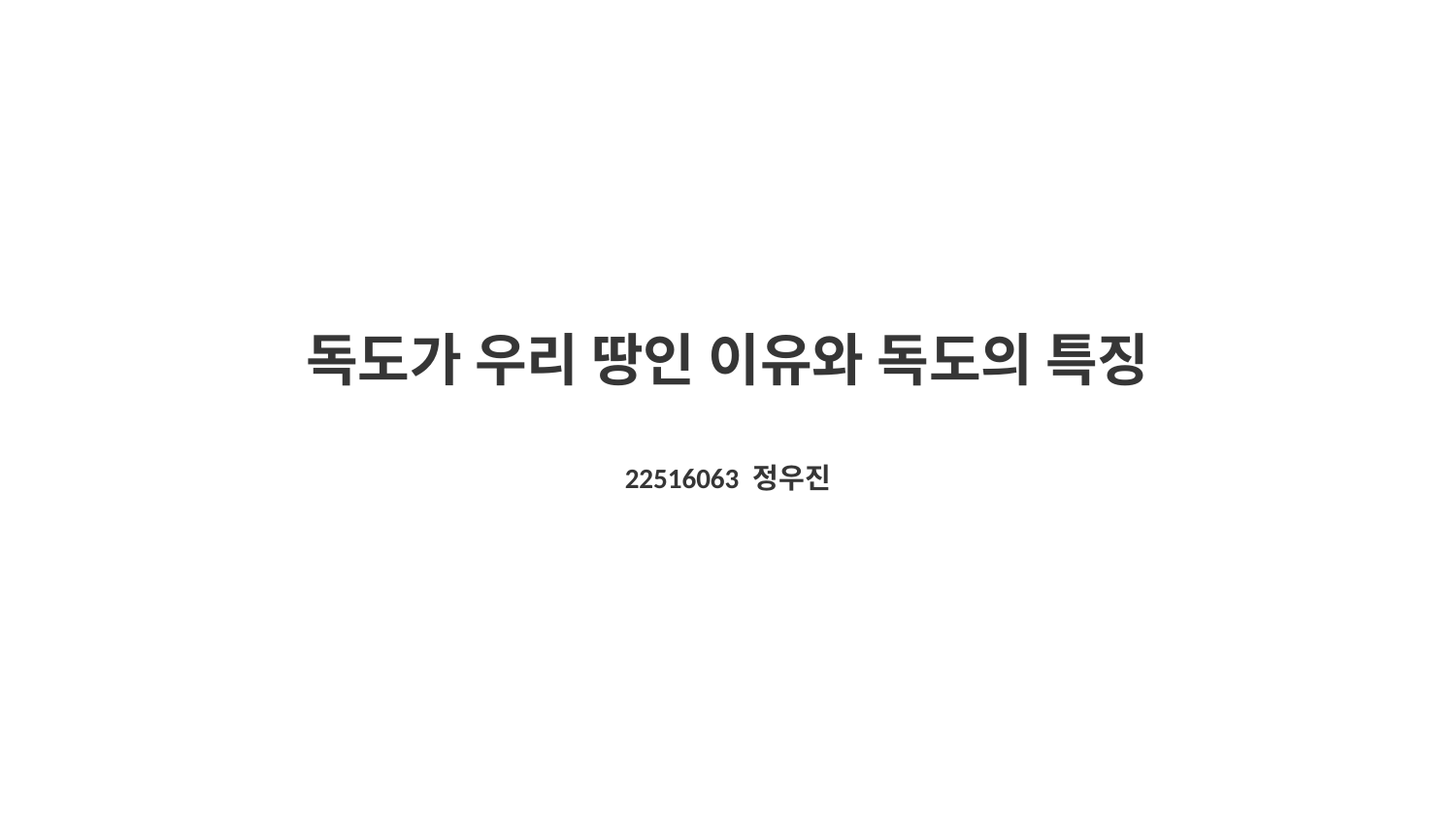

독도가 우리 땅인 이유와 독도의 특징

22516063 정우진